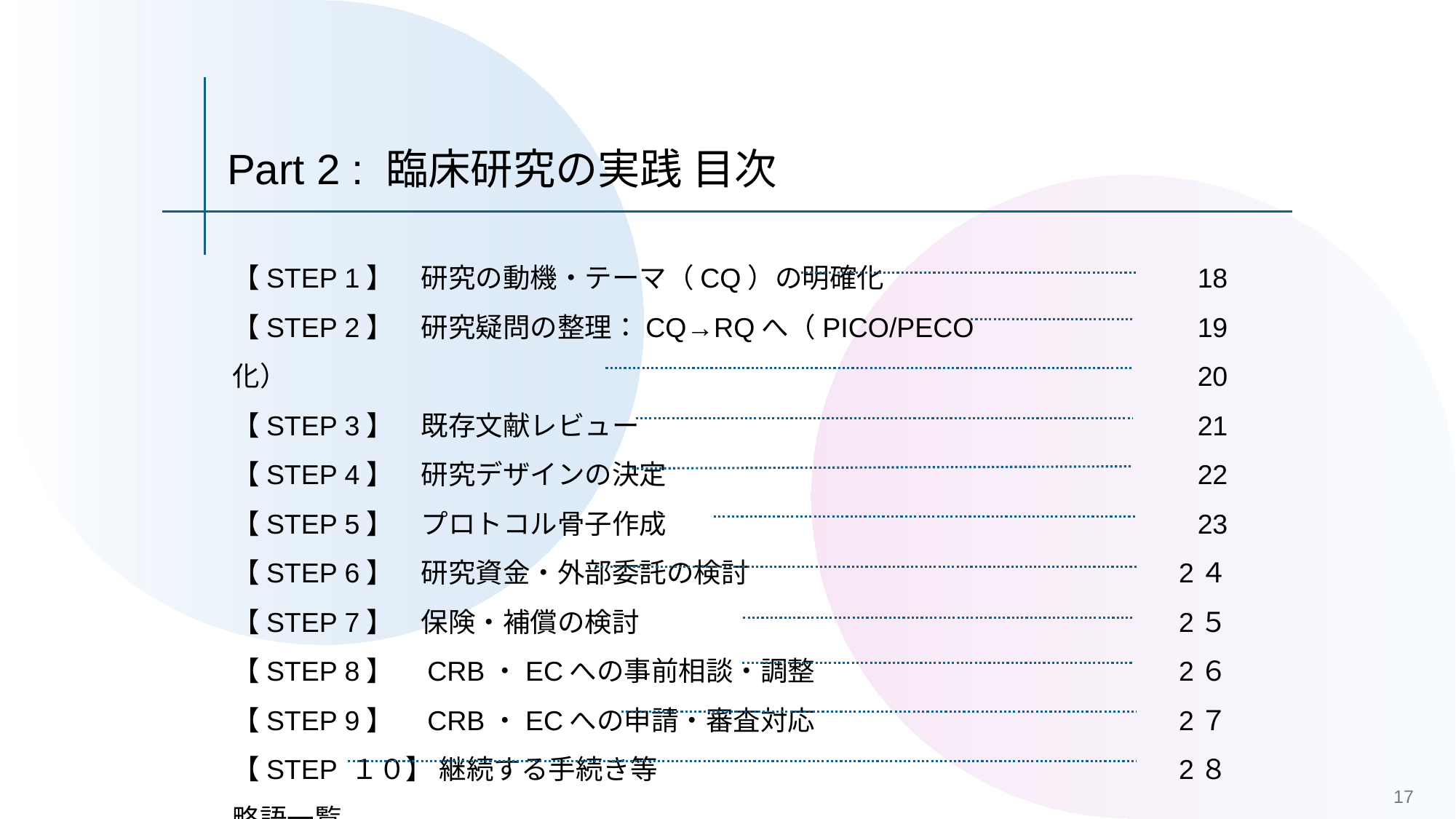

Part 2 : 臨床研究の実践 目次

【STEP 1】　研究の動機・テーマ（CQ）の明確化
【STEP 2】　研究疑問の整理：CQ→RQへ（PICO/PECO化）
【STEP 3】　既存文献レビュー
【STEP 4】　研究デザインの決定
【STEP 5】　プロトコル骨子作成
【STEP 6】　研究資金・外部委託の検討
【STEP 7】　保険・補償の検討
【STEP 8】　CRB・ECへの事前相談・調整
【STEP 9】　CRB・ECへの申請・審査対応
【STEP １０】 継続する手続き等
略語一覧
18
19
20
21
22
23
2４
2５
2６
2７
2８
17